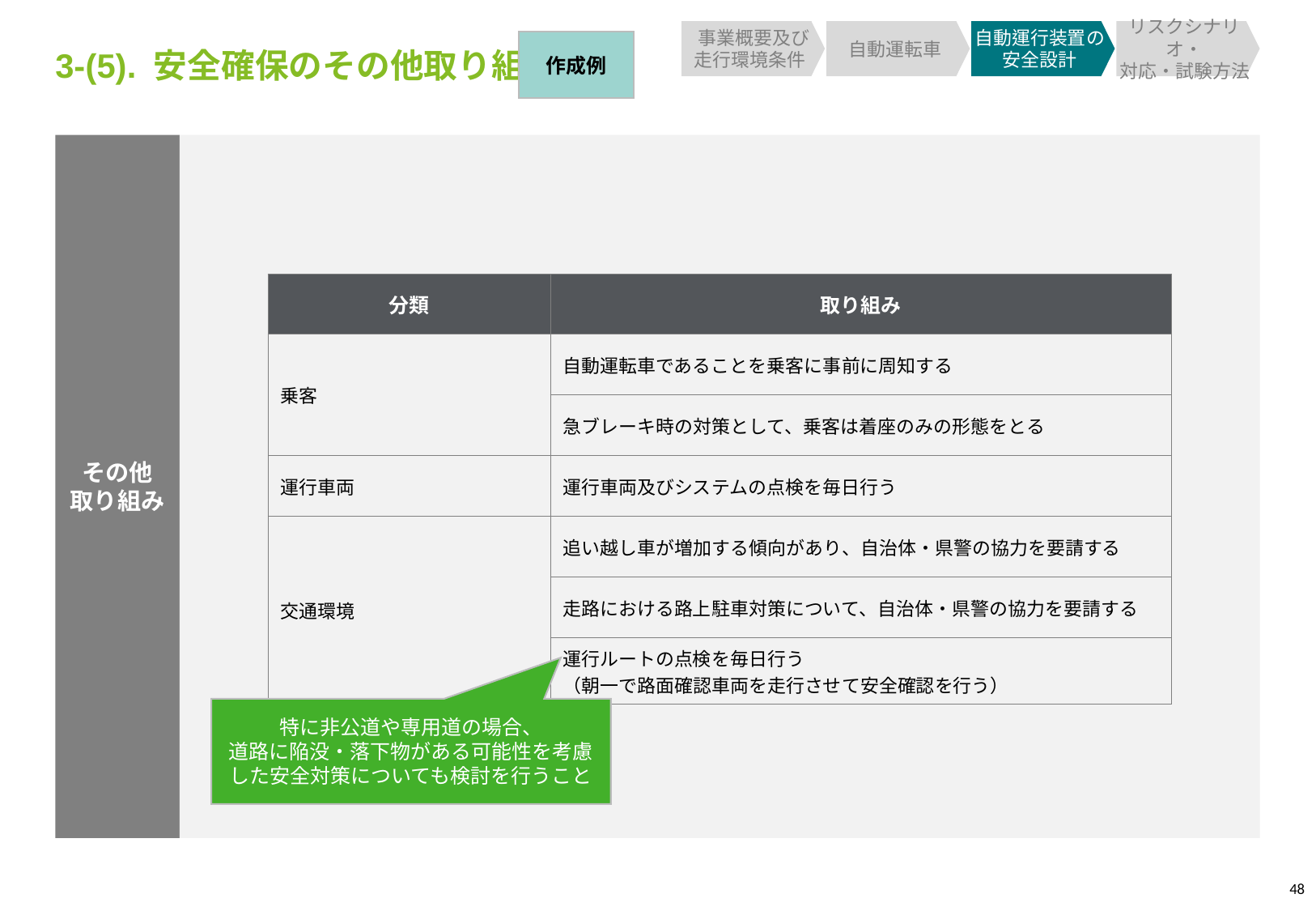

事業概要及び
走行環境条件
自動運転車
自動運行装置の安全設計
リスクシナリオ・
対応・試験方法
作成例
3-(5). 安全確保のその他取り組み

その他
取り組み
| 分類 | 取り組み |
| --- | --- |
| 乗客 | 自動運転車であることを乗客に事前に周知する |
| 乗客 | 急ブレーキ時の対策として、乗客は着座のみの形態をとる |
| 運行車両 | 運行車両及びシステムの点検を毎日行う |
| 交通環境 | 追い越し車が増加する傾向があり、自治体・県警の協力を要請する |
|  | 走路における路上駐車対策について、自治体・県警の協力を要請する |
|  | 運行ルートの点検を毎日行う （朝一で路面確認車両を走行させて安全確認を行う） |
特に非公道や専用道の場合、
道路に陥没・落下物がある可能性を考慮した安全対策についても検討を行うこと
48